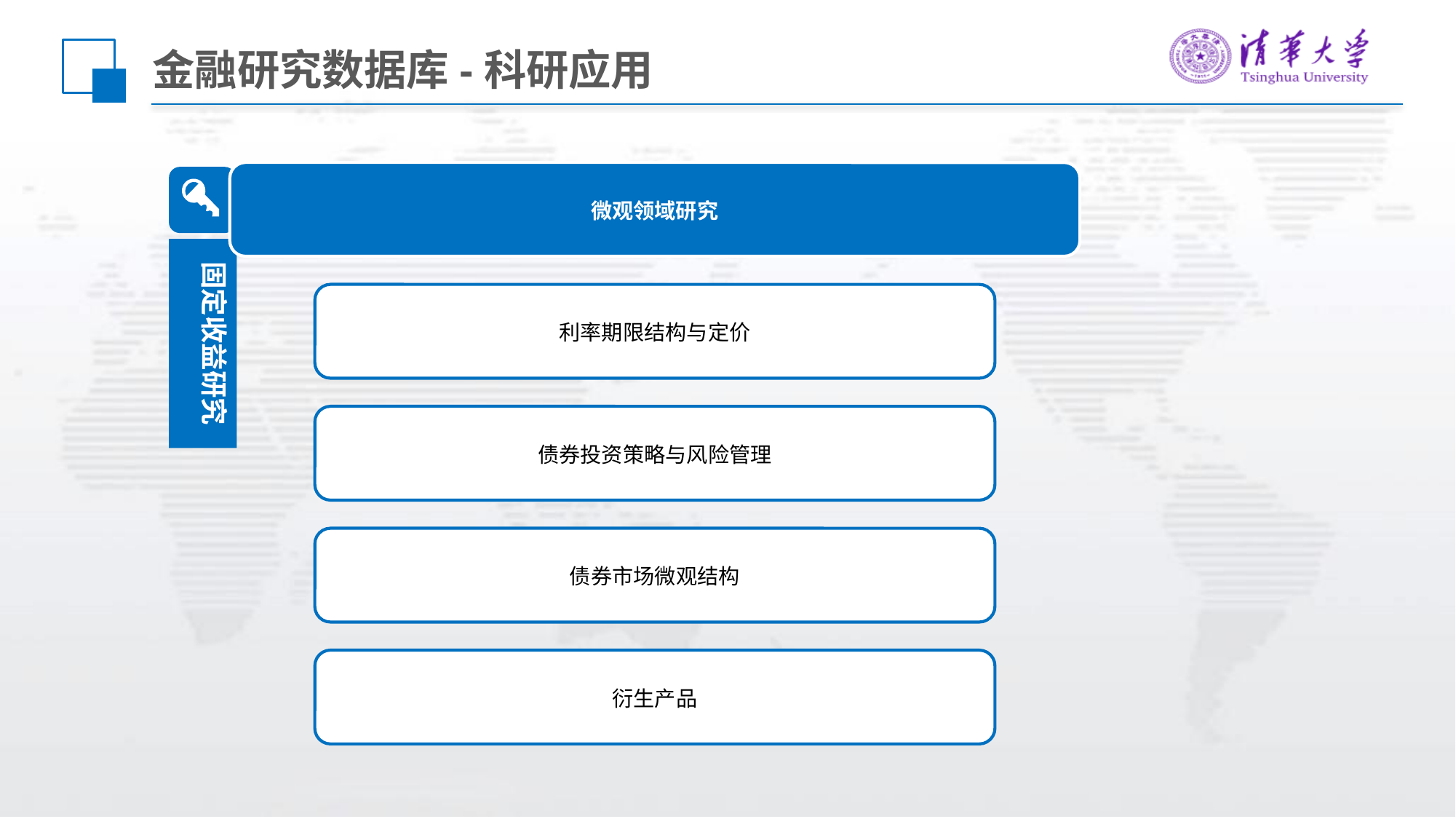

# 金融研究数据库-科研应用
微观领域研究
利率期限结构与定价
债券投资策略与风险管理
衍生产品
债券市场微观结构

固定收益研究